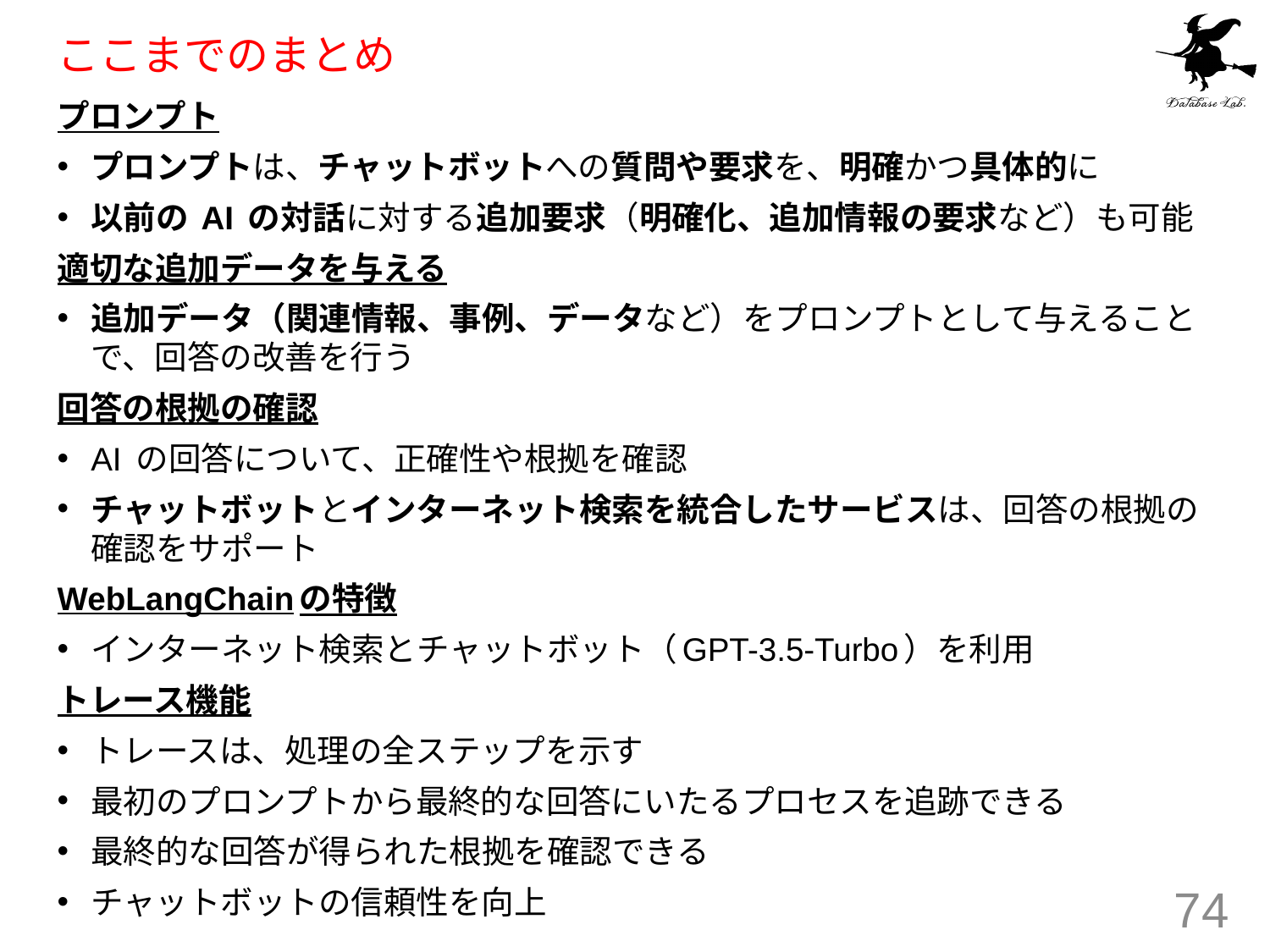

# ここまでのまとめ
プロンプト
プロンプトは、チャットボットへの質問や要求を、明確かつ具体的に
以前の AI の対話に対する追加要求（明確化、追加情報の要求など）も可能
適切な追加データを与える
追加データ（関連情報、事例、データなど）をプロンプトとして与えることで、回答の改善を行う
回答の根拠の確認
AI の回答について、正確性や根拠を確認
チャットボットとインターネット検索を統合したサービスは、回答の根拠の確認をサポート
WebLangChainの特徴
インターネット検索とチャットボット（GPT-3.5-Turbo）を利用
トレース機能
トレースは、処理の全ステップを示す
最初のプロンプトから最終的な回答にいたるプロセスを追跡できる
最終的な回答が得られた根拠を確認できる
チャットボットの信頼性を向上

74